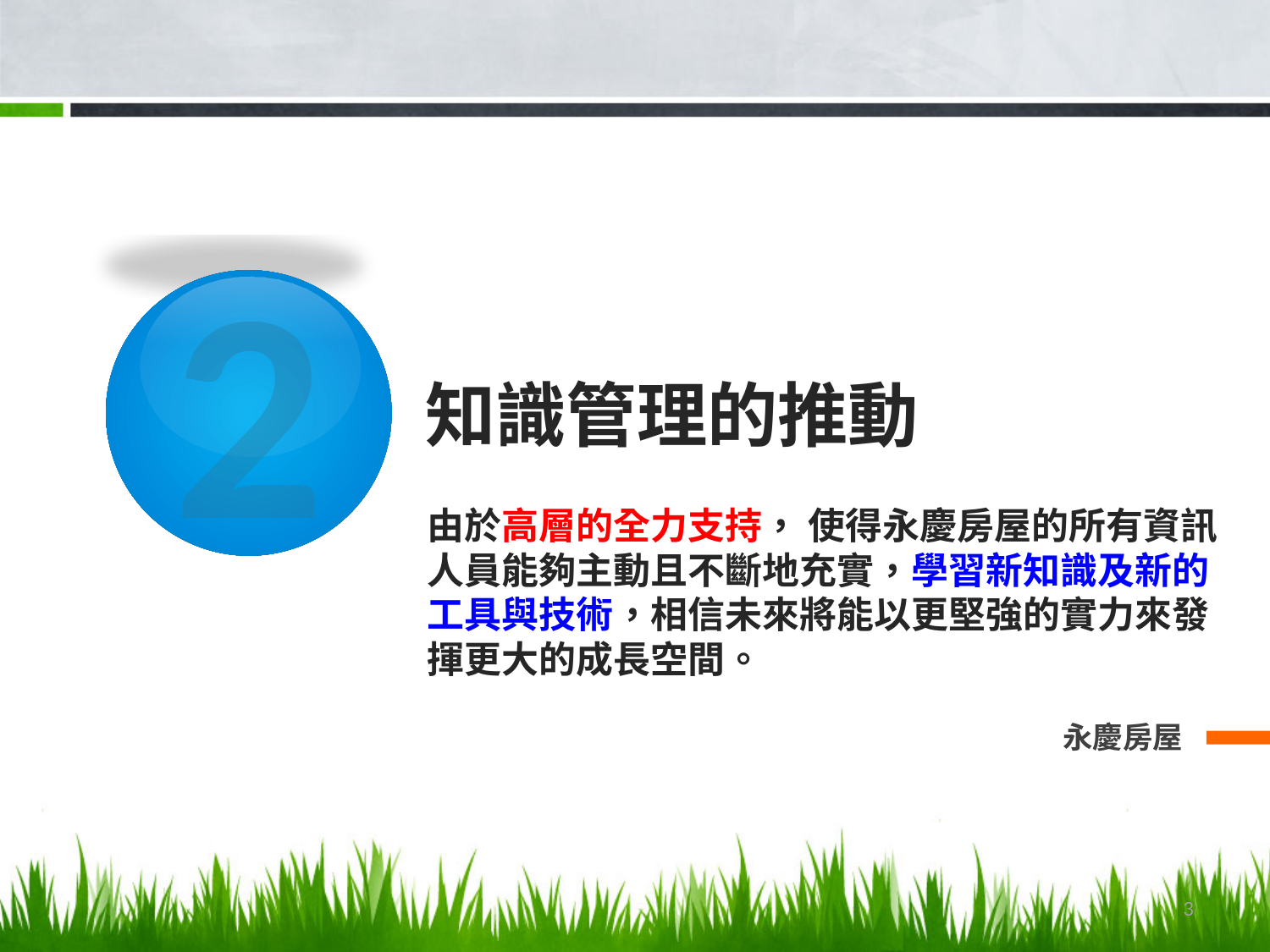

2

# 知識管理的推動
由於高層的全力支持， 使得永慶房屋的所有資訊人員能夠主動且不斷地充實，學習新知識及新的工具與技術，相信未來將能以更堅強的實力來發揮更大的成長空間。
永慶房屋
3